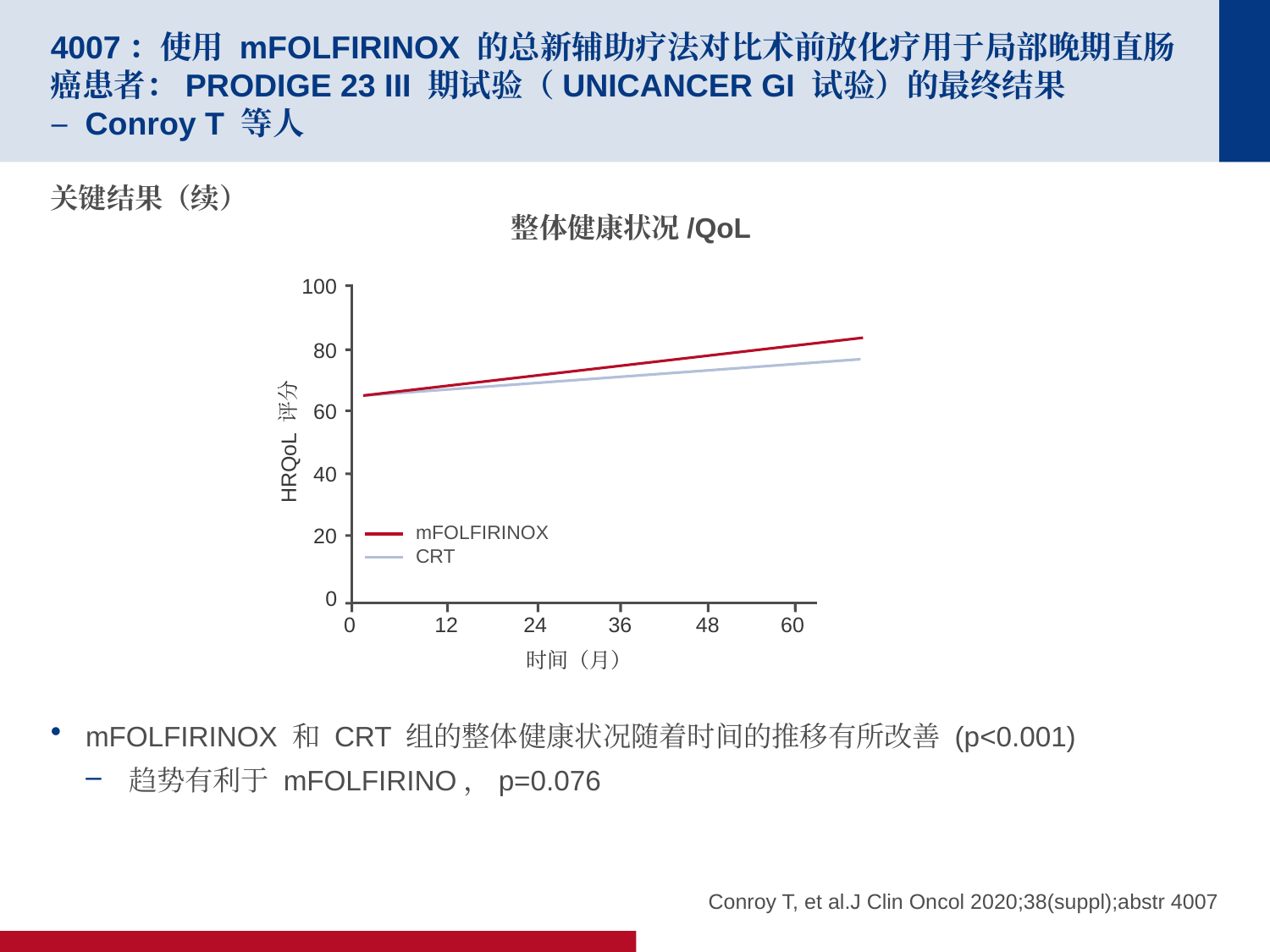

# 4007：使用 mFOLFIRINOX 的总新辅助疗法对比术前放化疗用于局部晚期直肠癌患者：PRODIGE 23 III 期试验（UNICANCER GI 试验）的最终结果 – Conroy T 等人
关键结果（续）
mFOLFIRINOX 和 CRT 组的整体健康状况随着时间的推移有所改善 (p<0.001)
趋势有利于 mFOLFIRINO，p=0.076
整体健康状况/QoL
100

80

60

HRQoL 评分
40

mFOLFIRINOX
CRT
20

0

0
12
24
36
48
60
时间（月）

Conroy T, et al.J Clin Oncol 2020;38(suppl);abstr 4007